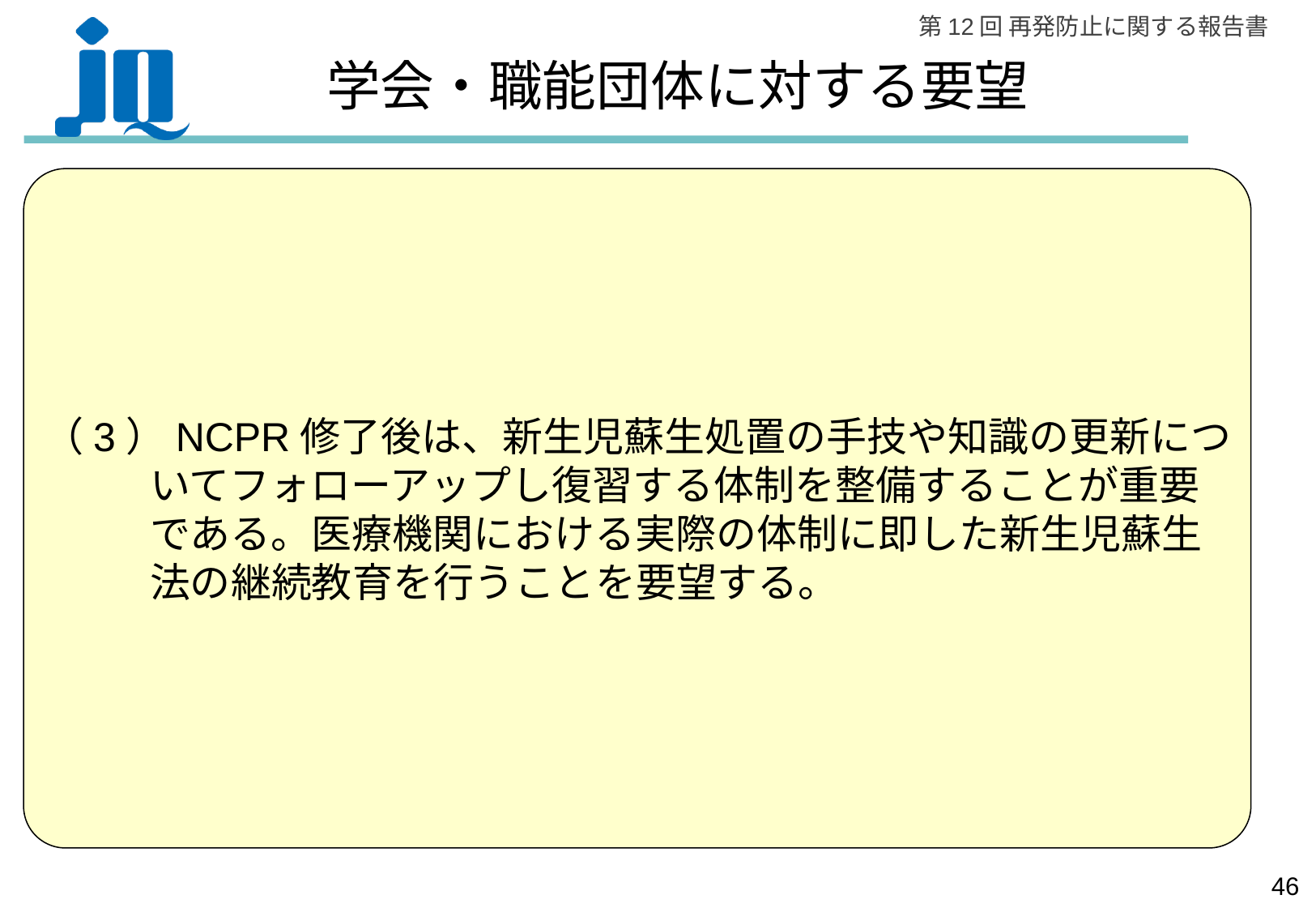

学会・職能団体に対する要望
（3）NCPR修了後は、新生児蘇生処置の手技や知識の更新についてフォローアップし復習する体制を整備することが重要である。医療機関における実際の体制に即した新生児蘇生法の継続教育を行うことを要望する。
46